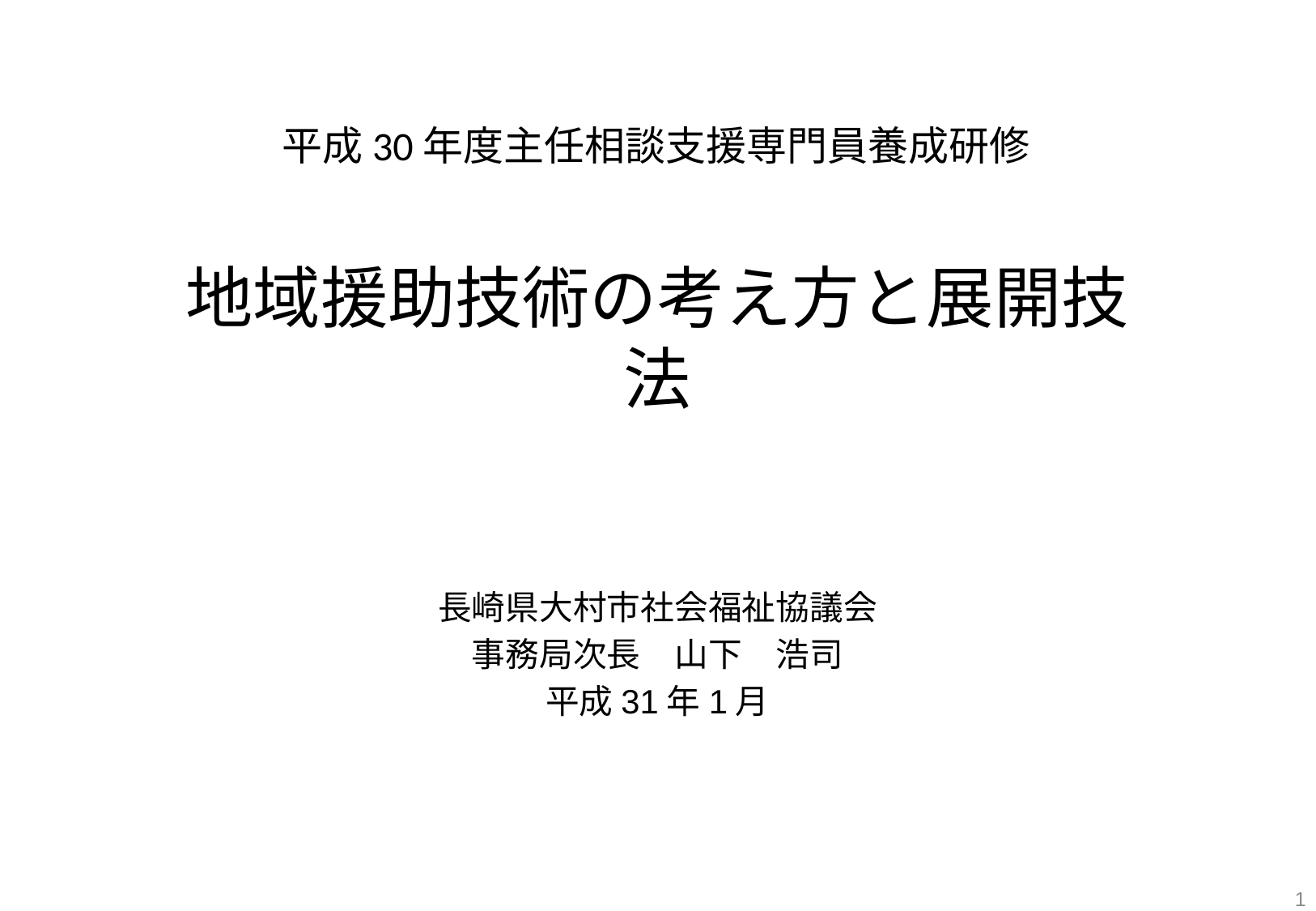

# 平成30年度主任相談支援専門員養成研修
地域援助技術の考え方と展開技法

長崎県大村市社会福祉協議会
事務局次長　山下　浩司
平成31年1月

1